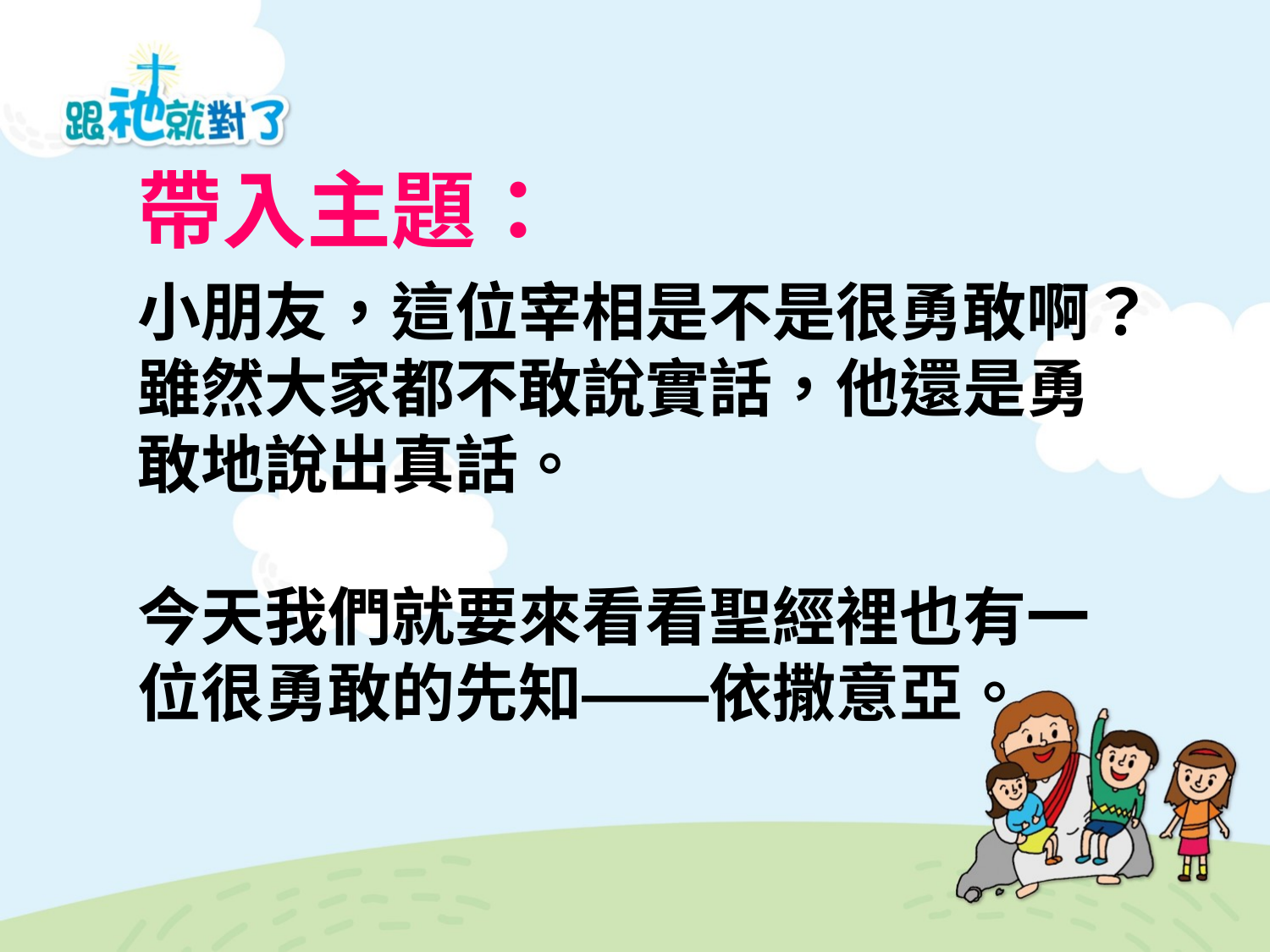

帶入主題：
小朋友，這位宰相是不是很勇敢啊？雖然大家都不敢說實話，他還是勇敢地說出真話。

今天我們就要來看看聖經裡也有一位很勇敢的先知——依撒意亞。